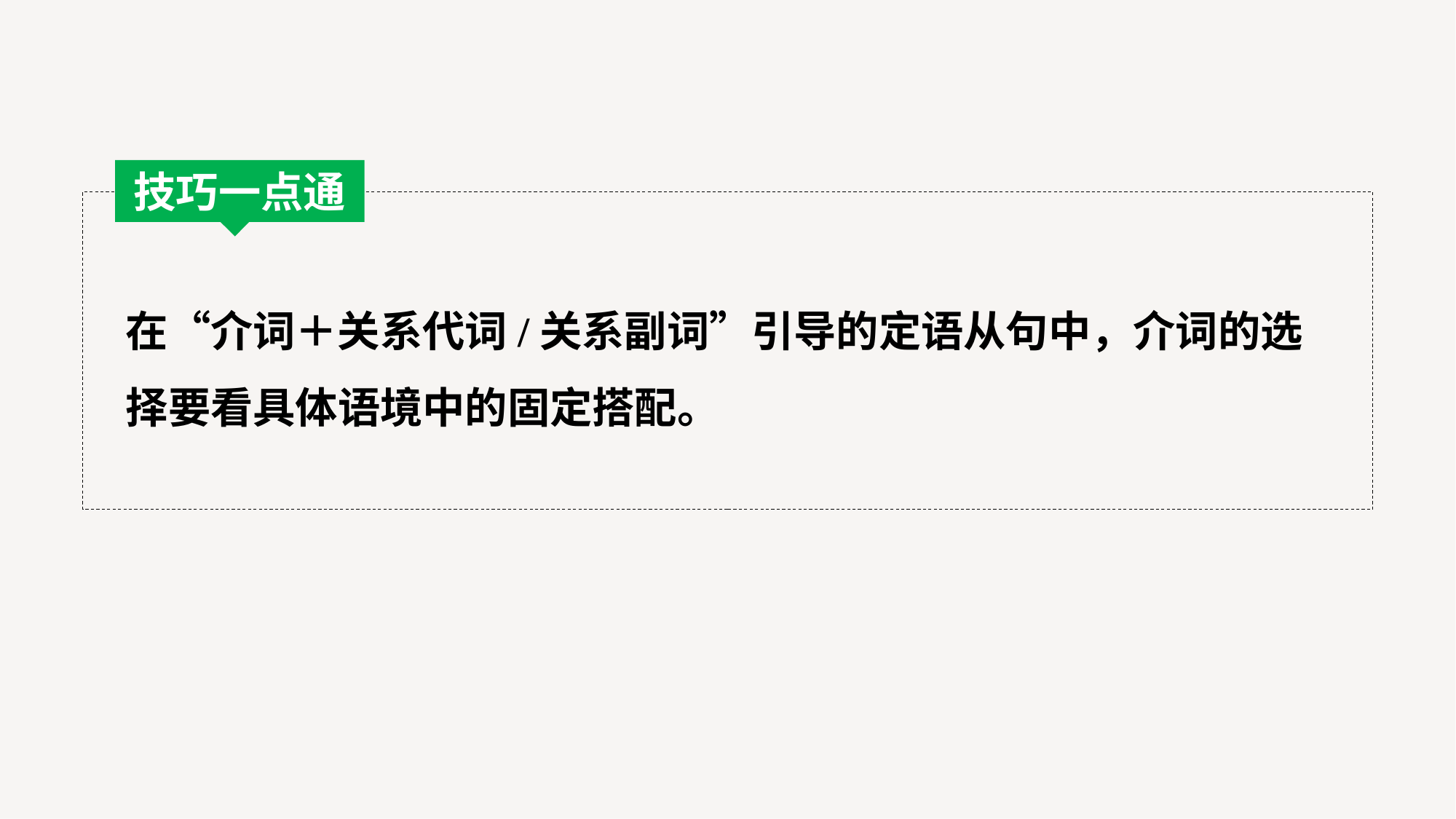

技巧一点通

在“介词＋关系代词/关系副词”引导的定语从句中，介词的选择要看具体语境中的固定搭配。